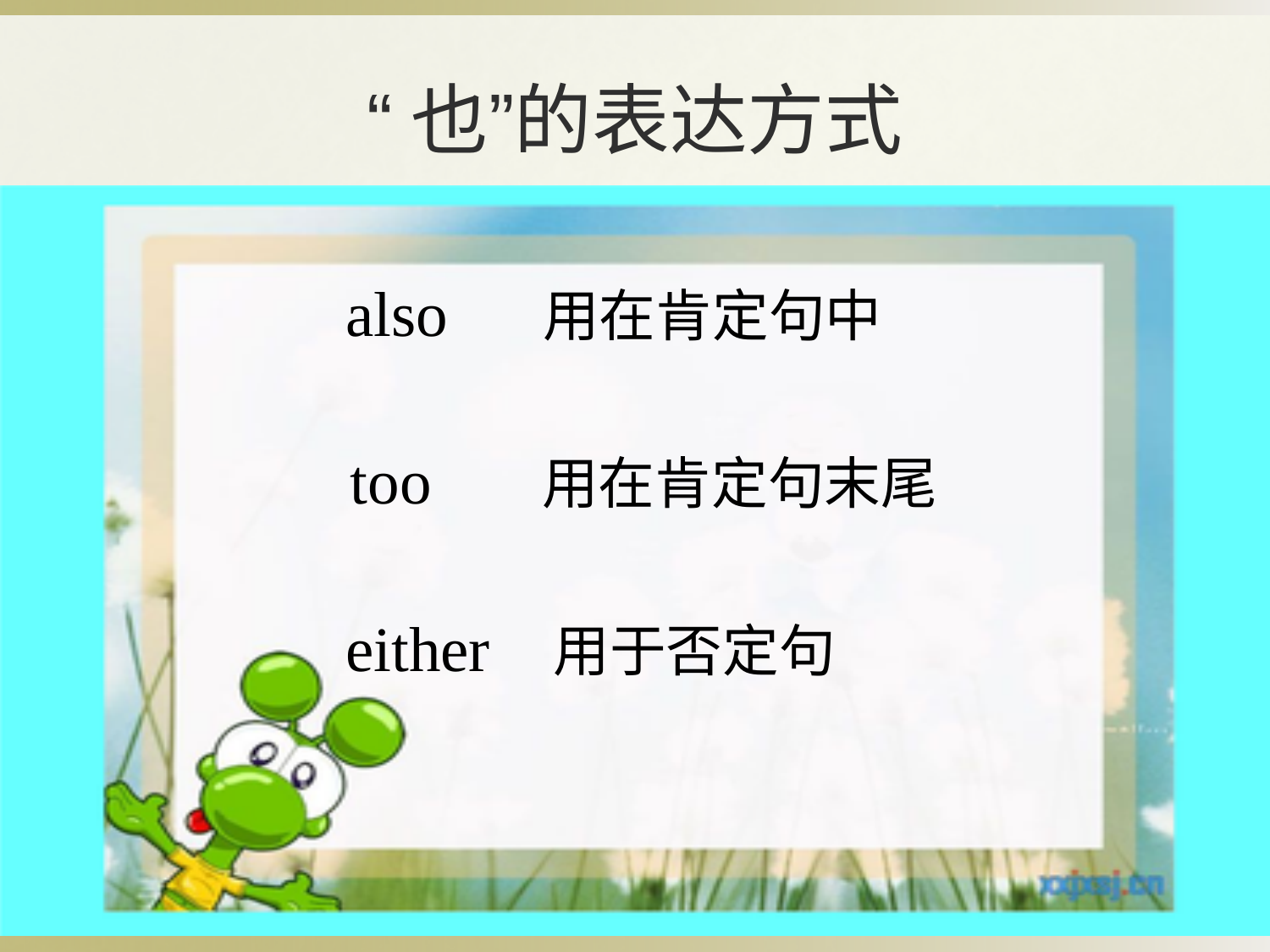

# “也”的表达方式

                     also     用在肯定句中

                       too      用在肯定句末尾

                     either   用于否定句